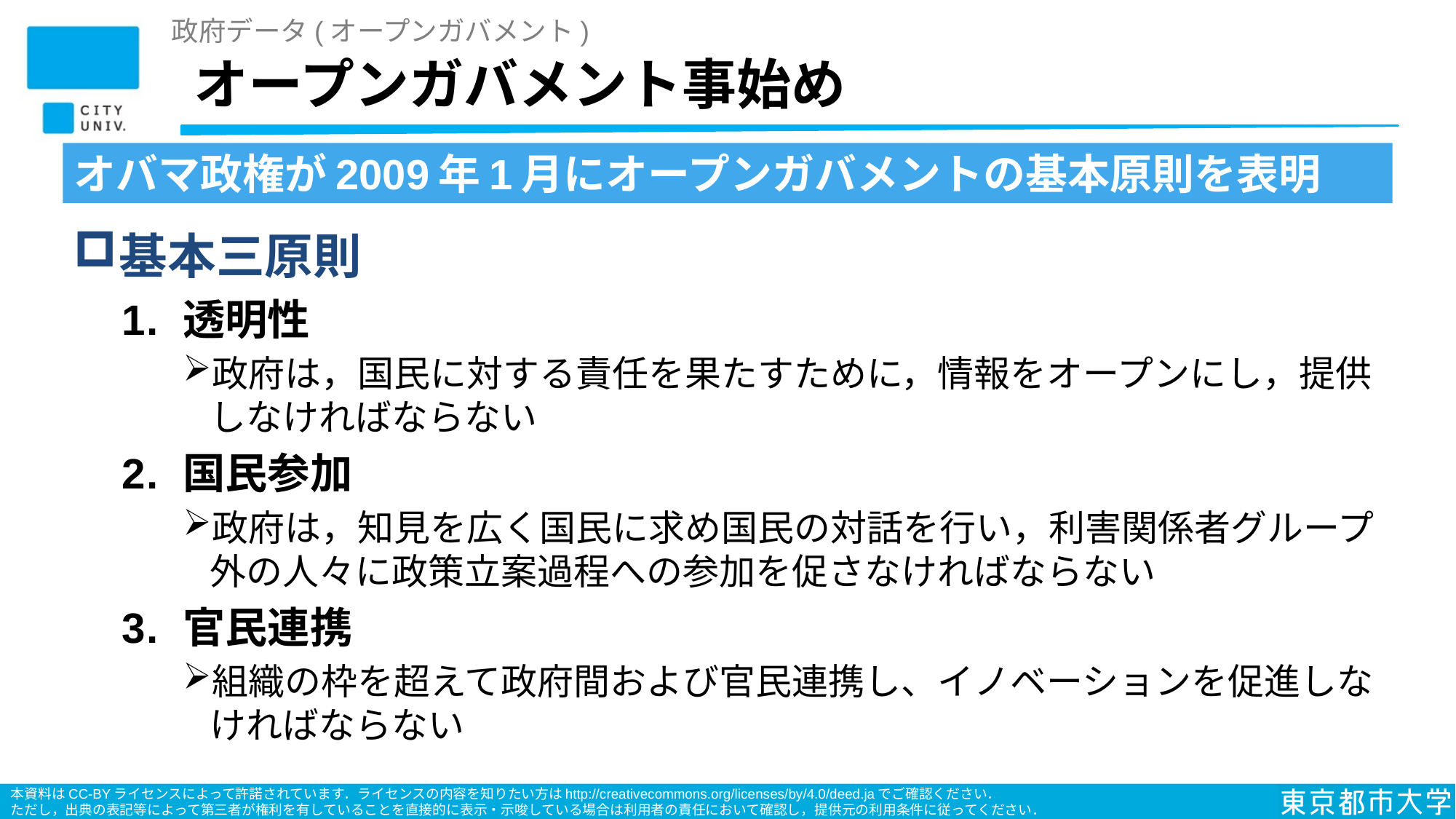

政府データ(オープンガバメント)

# オープンガバメント事始め
オバマ政権が2009年1月にオープンガバメントの基本原則を表明
基本三原則
透明性
政府は，国民に対する責任を果たすために，情報をオープンにし，提供しなければならない
国民参加
政府は，知見を広く国民に求め国民の対話を行い，利害関係者グループ外の人々に政策立案過程への参加を促さなければならない
官民連携
組織の枠を超えて政府間および官民連携し、イノベーションを促進しなければならない